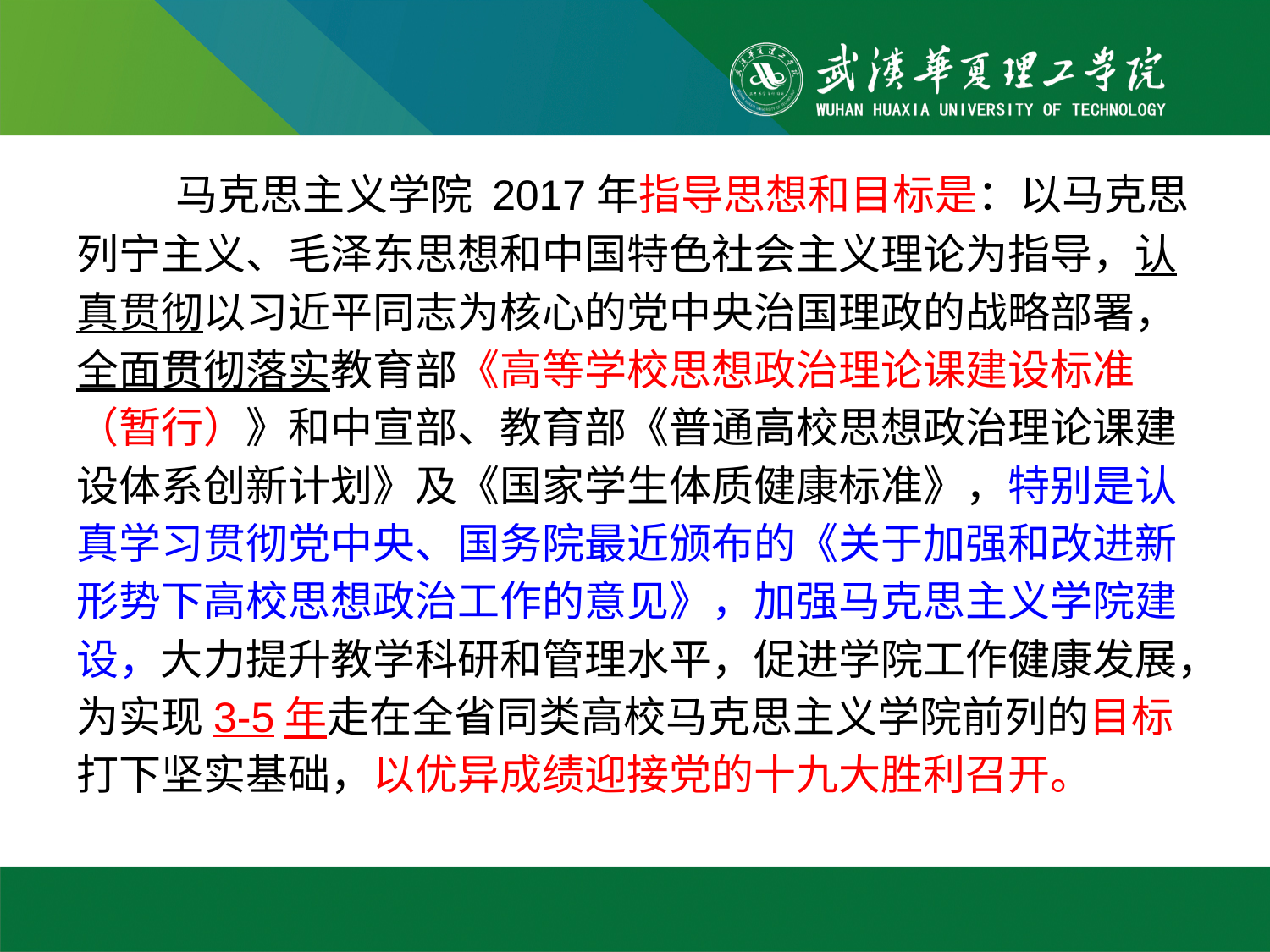

马克思主义学院 2017年指导思想和目标是：以马克思列宁主义、毛泽东思想和中国特色社会主义理论为指导，认真贯彻以习近平同志为核心的党中央治国理政的战略部署，全面贯彻落实教育部《高等学校思想政治理论课建设标准（暂行）》和中宣部、教育部《普通高校思想政治理论课建设体系创新计划》及《国家学生体质健康标准》，特别是认真学习贯彻党中央、国务院最近颁布的《关于加强和改进新形势下高校思想政治工作的意见》，加强马克思主义学院建设，大力提升教学科研和管理水平，促进学院工作健康发展，为实现3-5年走在全省同类高校马克思主义学院前列的目标打下坚实基础，以优异成绩迎接党的十九大胜利召开。